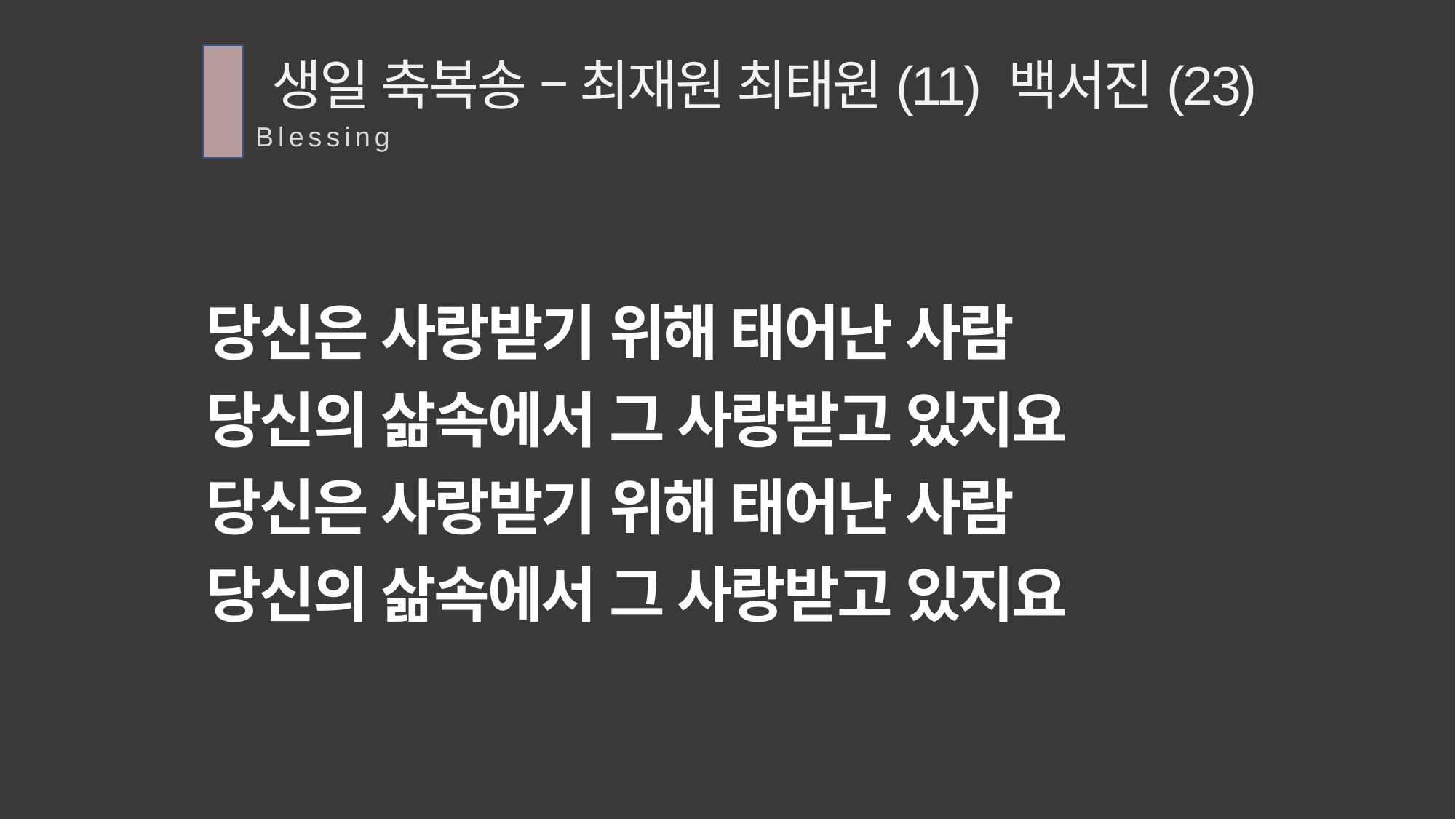

생일 축복송 – 최재원 최태원(11) 백서진(23)
Blessing
당신은 사랑받기 위해 태어난 사람
당신의 삶속에서 그 사랑받고 있지요
당신은 사랑받기 위해 태어난 사람
당신의 삶속에서 그 사랑받고 있지요